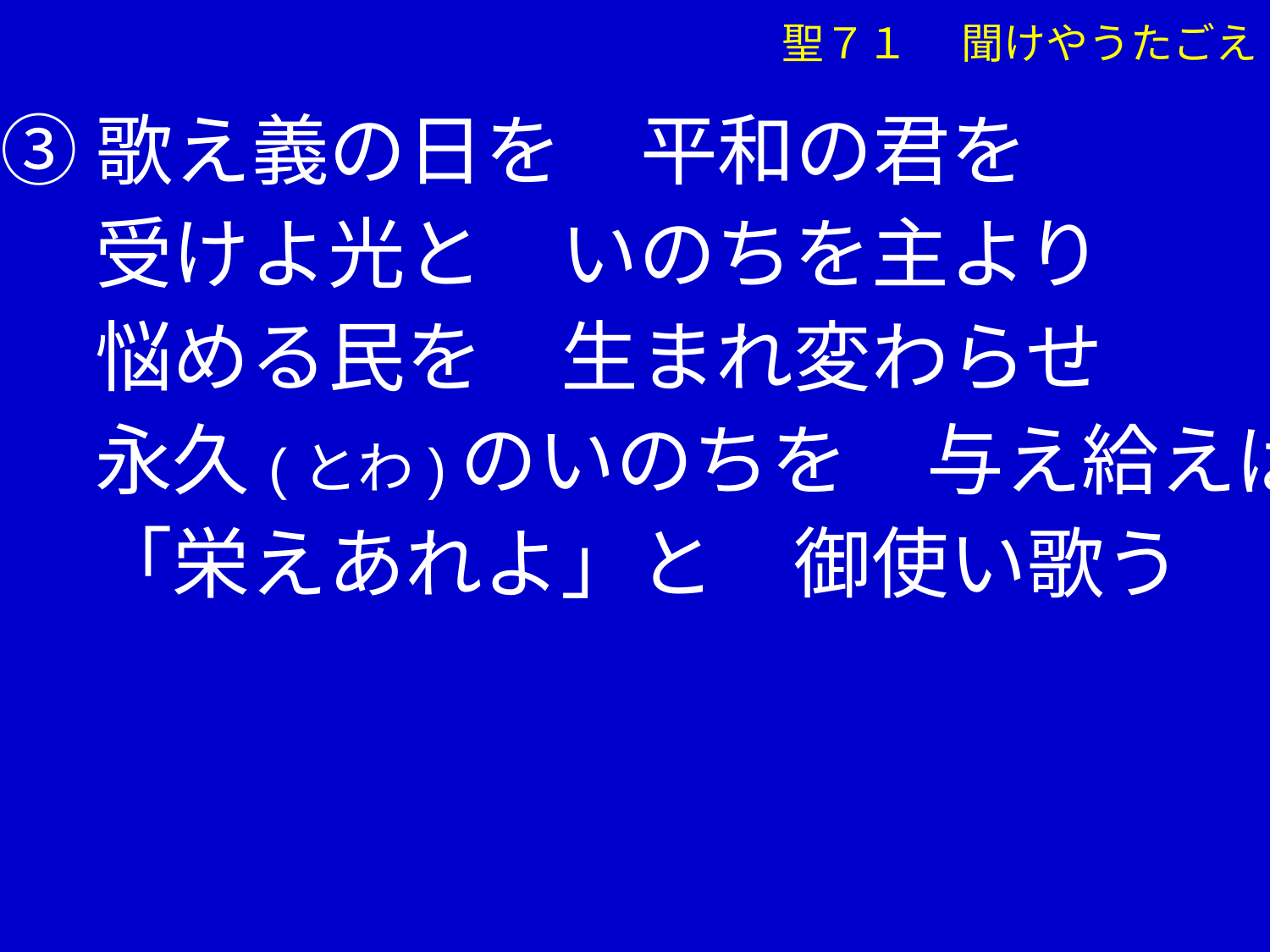

③歌え義の日を　平和の君を
　 受けよ光と　いのちを主より
　 悩める民を　生まれ変わらせ
　 永久(とわ)のいのちを　与え給えば
　 「栄えあれよ」と　御使い歌う
聖７１ 　聞けやうたごえ